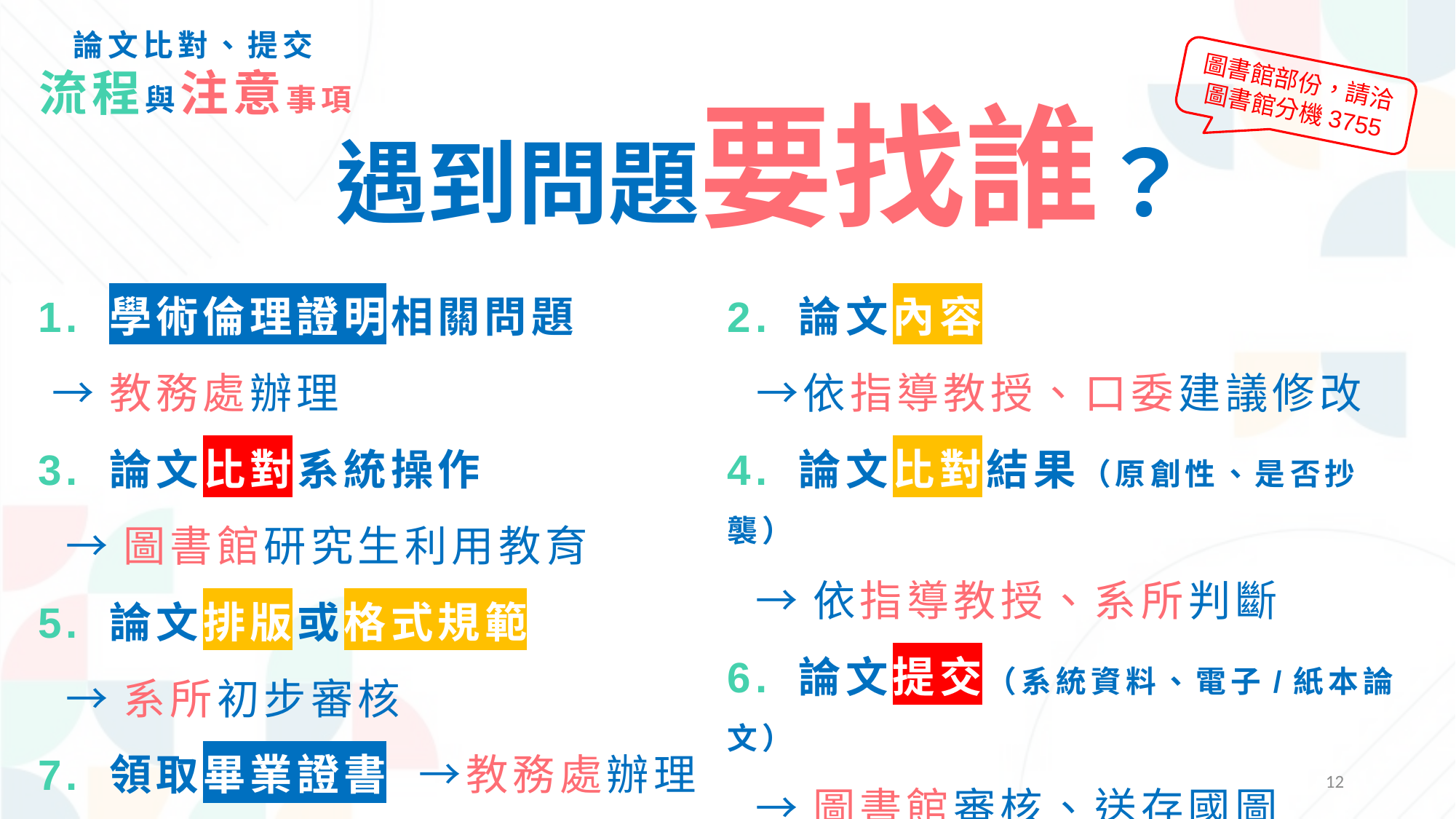

論文比對、提交
流程與注意事項
圖書館部份，請洽
圖書館分機3755
遇到問題要找誰？
1. 學術倫理證明相關問題
 →教務處辦理
3. 論文比對系統操作
  →圖書館研究生利用教育
5. 論文排版或格式規範
  →系所初步審核
7. 領取畢業證書  →教務處辦理

2. 論文內容
  →依指導教授、口委建議修改
4. 論文比對結果（原創性、是否抄襲）
  →依指導教授、系所判斷
6. 論文提交（系統資料、電子/紙本論文）
  →圖書館審核、送存國圖
12